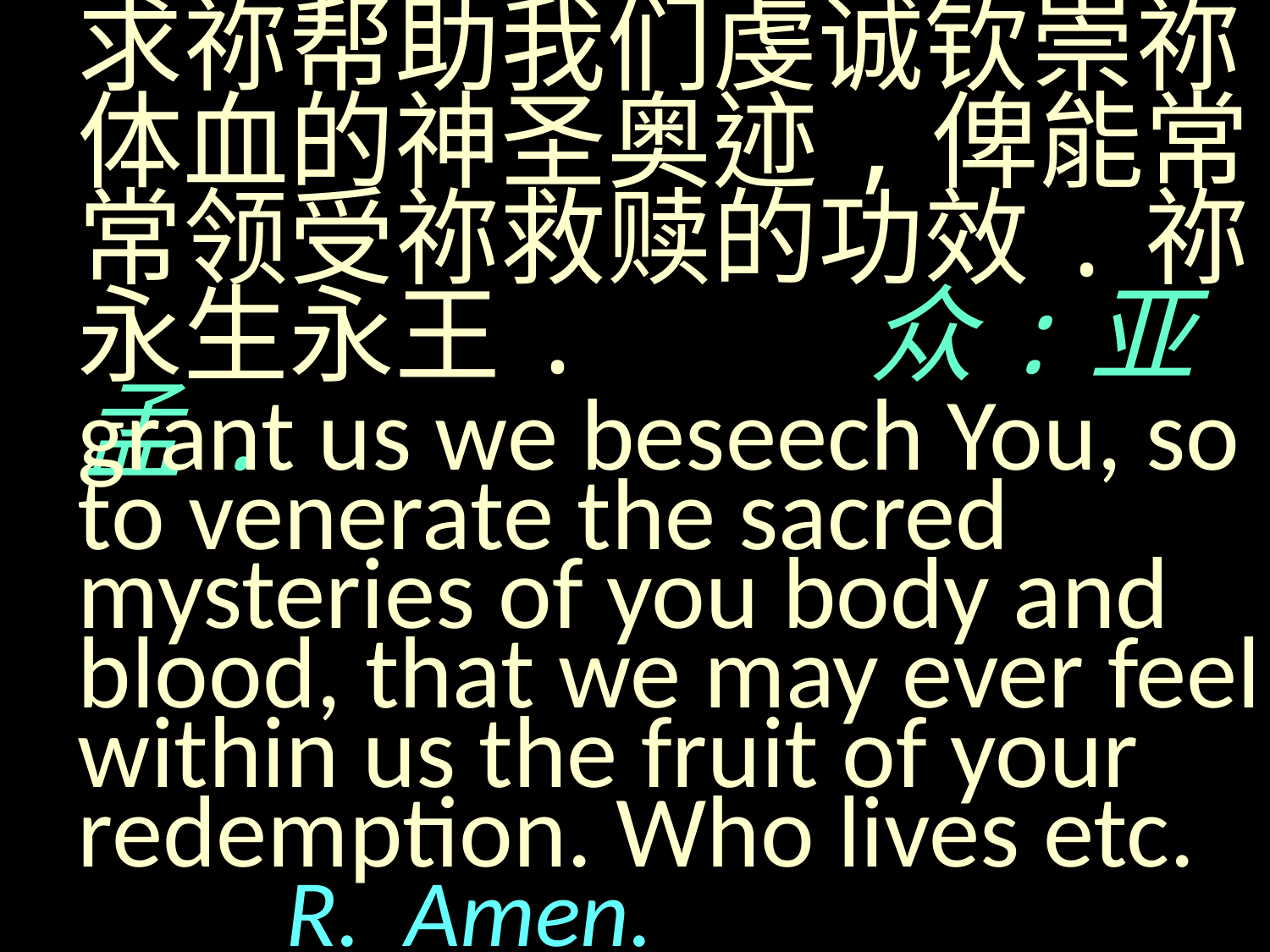

求祢帮助我们虔诚钦崇祢体血的神圣奥迹,俾能常常领受祢救赎的功效.祢永生永王.    众:亚孟.
grant us we beseech You, so to venerate the sacred mysteries of you body and blood, that we may ever feel within us the fruit of your redemption. Who lives etc.             R.  Amen.